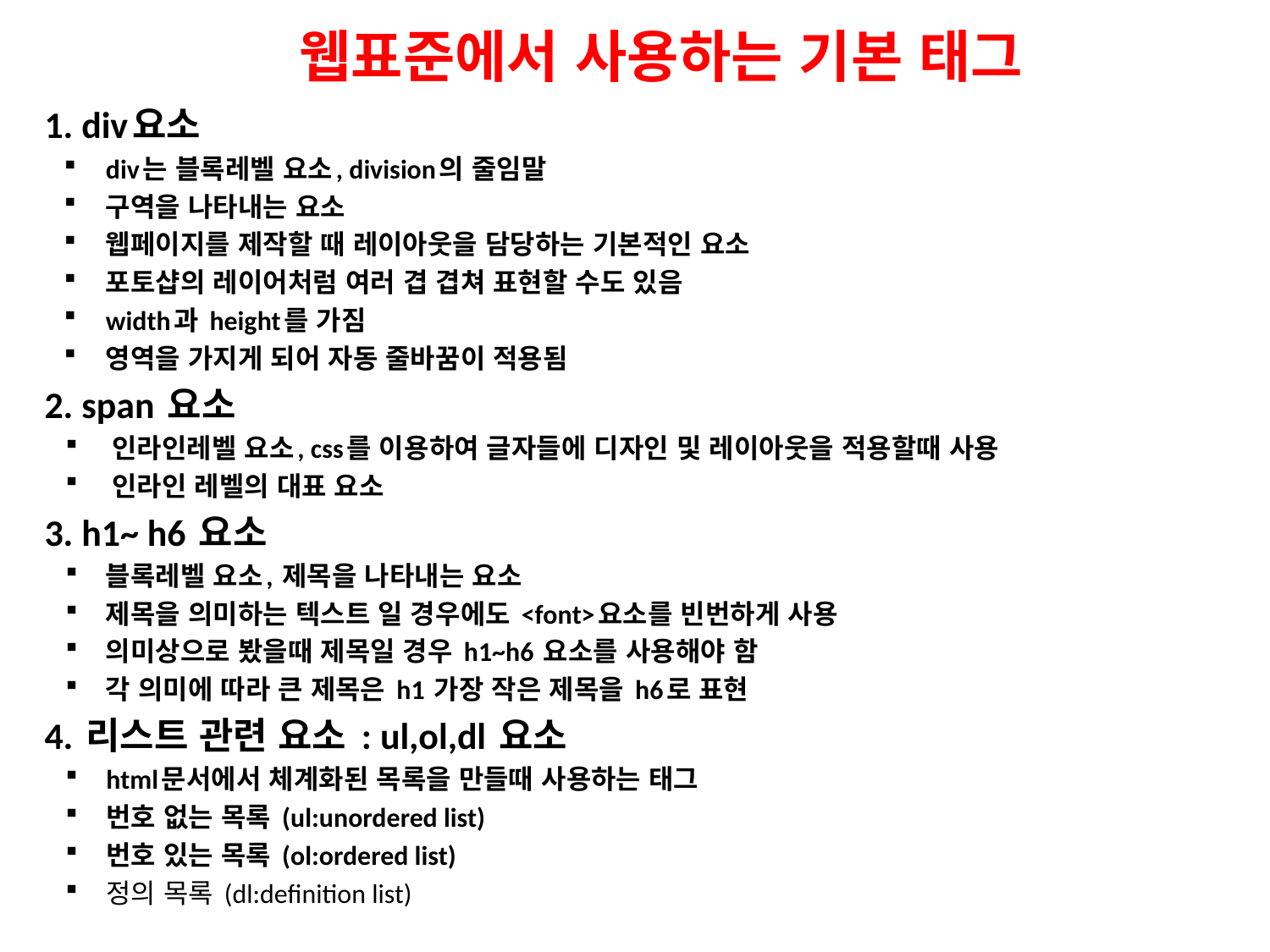

# 웹표준에서 사용하는 기본 태그
1. div요소
div는 블록레벨 요소, division의 줄임말
구역을 나타내는 요소
웹페이지를 제작할 때 레이아웃을 담당하는 기본적인 요소
포토샵의 레이어처럼 여러 겹 겹쳐 표현할 수도 있음
width과 height를 가짐
영역을 가지게 되어 자동 줄바꿈이 적용됨
2. span 요소
   인라인레벨 요소, css를 이용하여 글자들에 디자인 및 레이아웃을 적용할때 사용
   인라인 레벨의 대표 요소
3. h1~ h6 요소
블록레벨 요소, 제목을 나타내는 요소
제목을 의미하는 텍스트 일 경우에도 <font>요소를 빈번하게 사용
의미상으로 봤을때 제목일 경우 h1~h6 요소를 사용해야 함
각 의미에 따라 큰 제목은 h1 가장 작은 제목을 h6로 표현
4. 리스트 관련 요소 : ul,ol,dl 요소
html문서에서 체계화된 목록을 만들때 사용하는 태그
번호 없는 목록 (ul:unordered list)
번호 있는 목록 (ol:ordered list)
정의 목록 (dl:definition list)